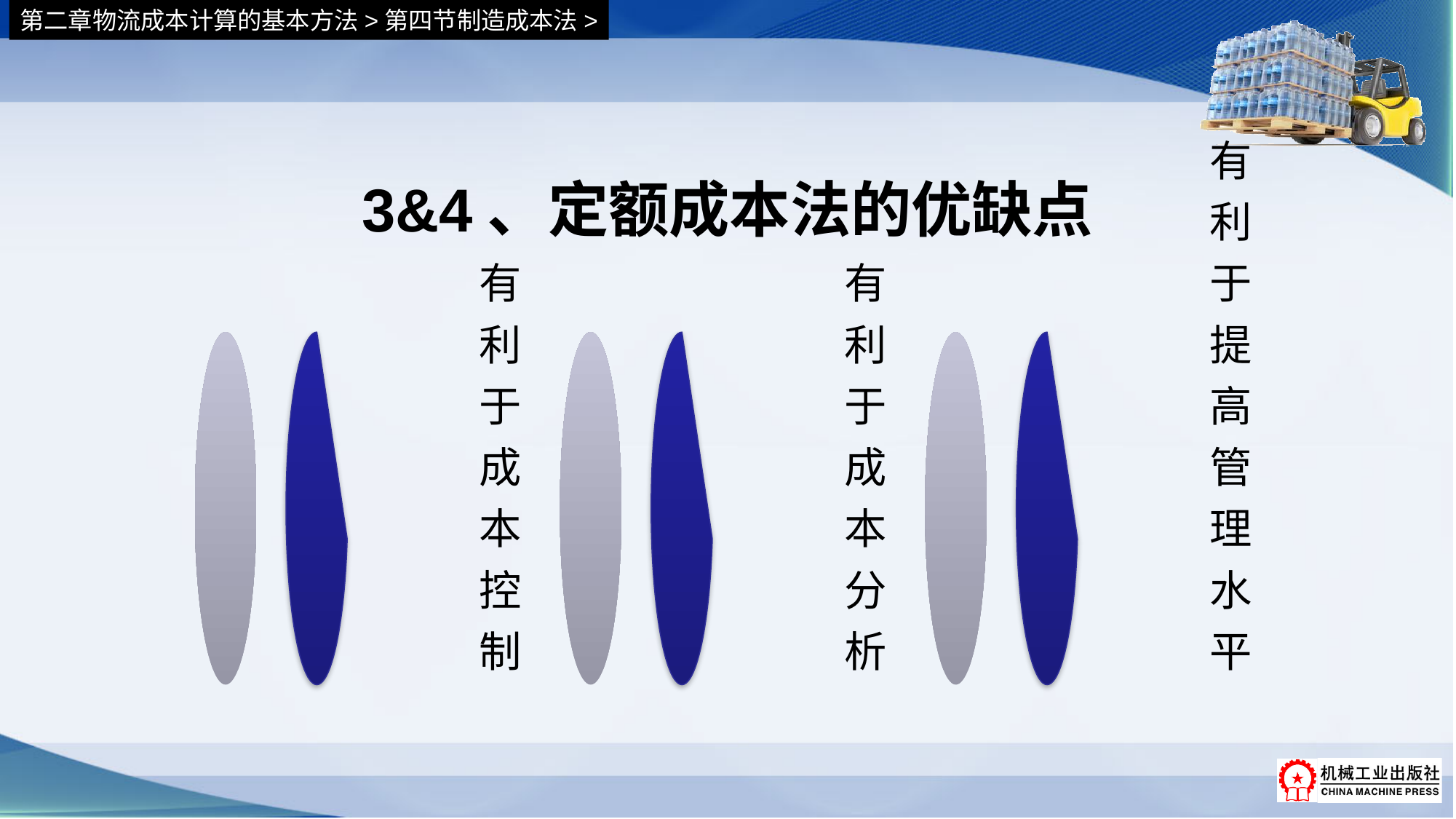

第二章物流成本计算的基本方法>第四节制造成本法>
# 3&4、定额成本法的优缺点
有利于成本控制
有利于成本分析
有利于提高管理水平